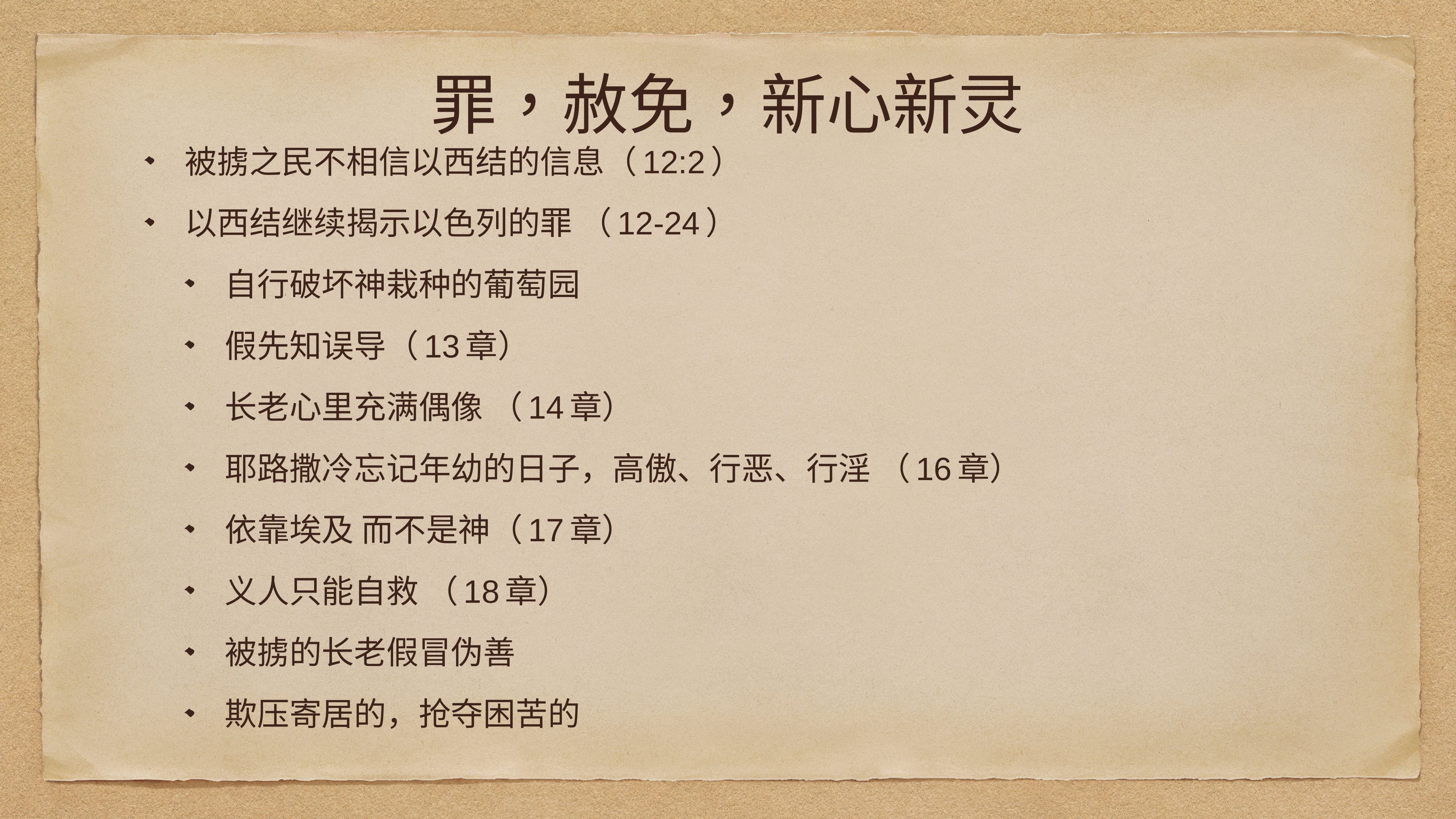

# 罪，赦免，新心新灵
被掳之民不相信以西结的信息（12:2）
以西结继续揭示以色列的罪 （12-24）
自行破坏神栽种的葡萄园
假先知误导（13章）
长老心里充满偶像 （14章）
耶路撒冷忘记年幼的日子，高傲、行恶、行淫 （16章）
依靠埃及 而不是神（17章）
义人只能自救 （18章）
被掳的长老假冒伪善
欺压寄居的，抢夺困苦的